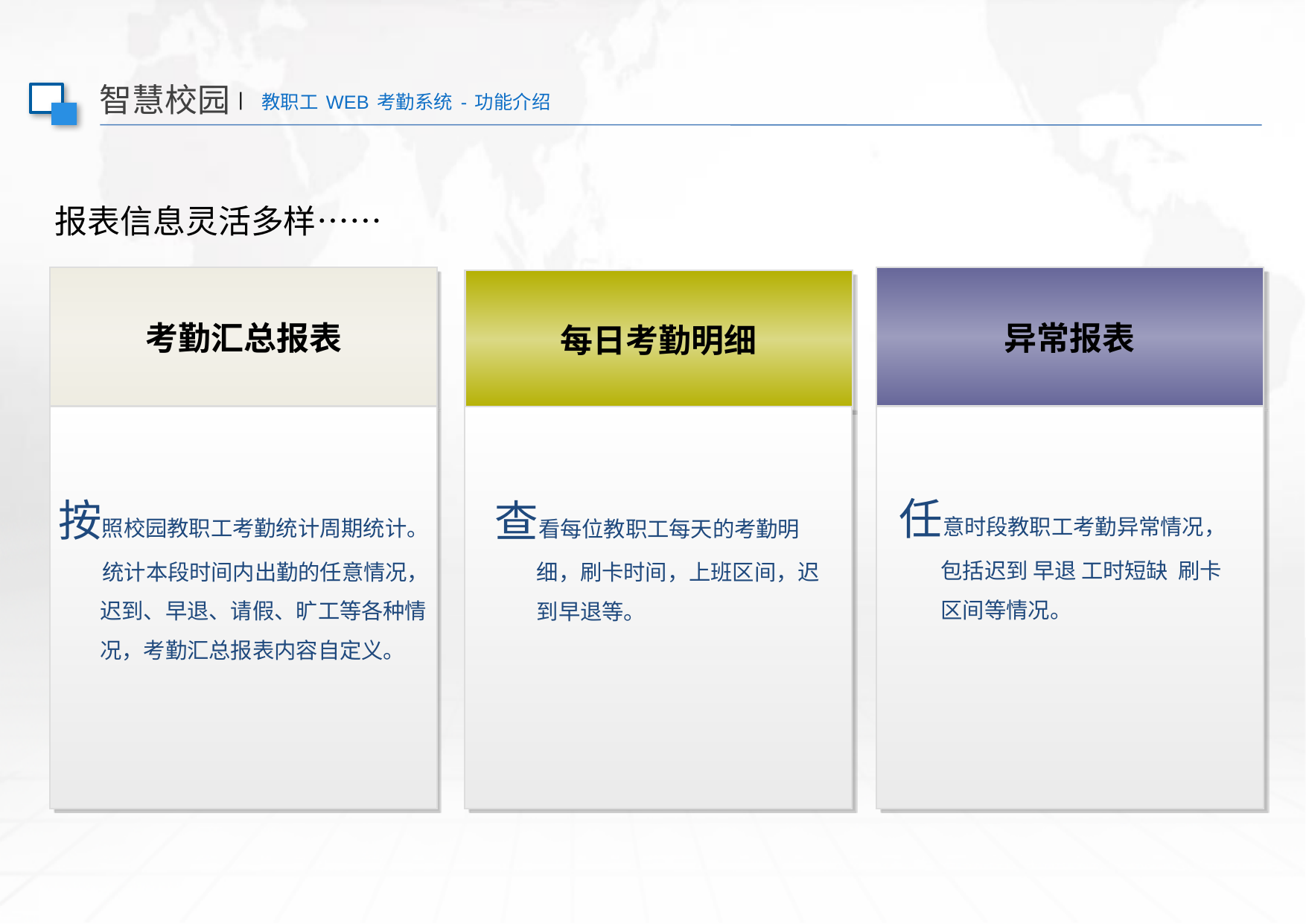

智慧校园|  教职工WEB考勤系统-功能介绍

报表信息灵活多样……

考勤汇总报表
异常报表
每日考勤明细

按照校园教职工考勤统计周期统计。
        统计本段时间内出勤的任意情况，迟到、早退、请假、旷工等各种情况，考勤汇总报表内容自定义。

查看每位教职工每天的考勤明细，刷卡时间，上班区间，迟到早退等。

任意时段教职工考勤异常情况，包括迟到 早退 工时短缺  刷卡区间等情况。